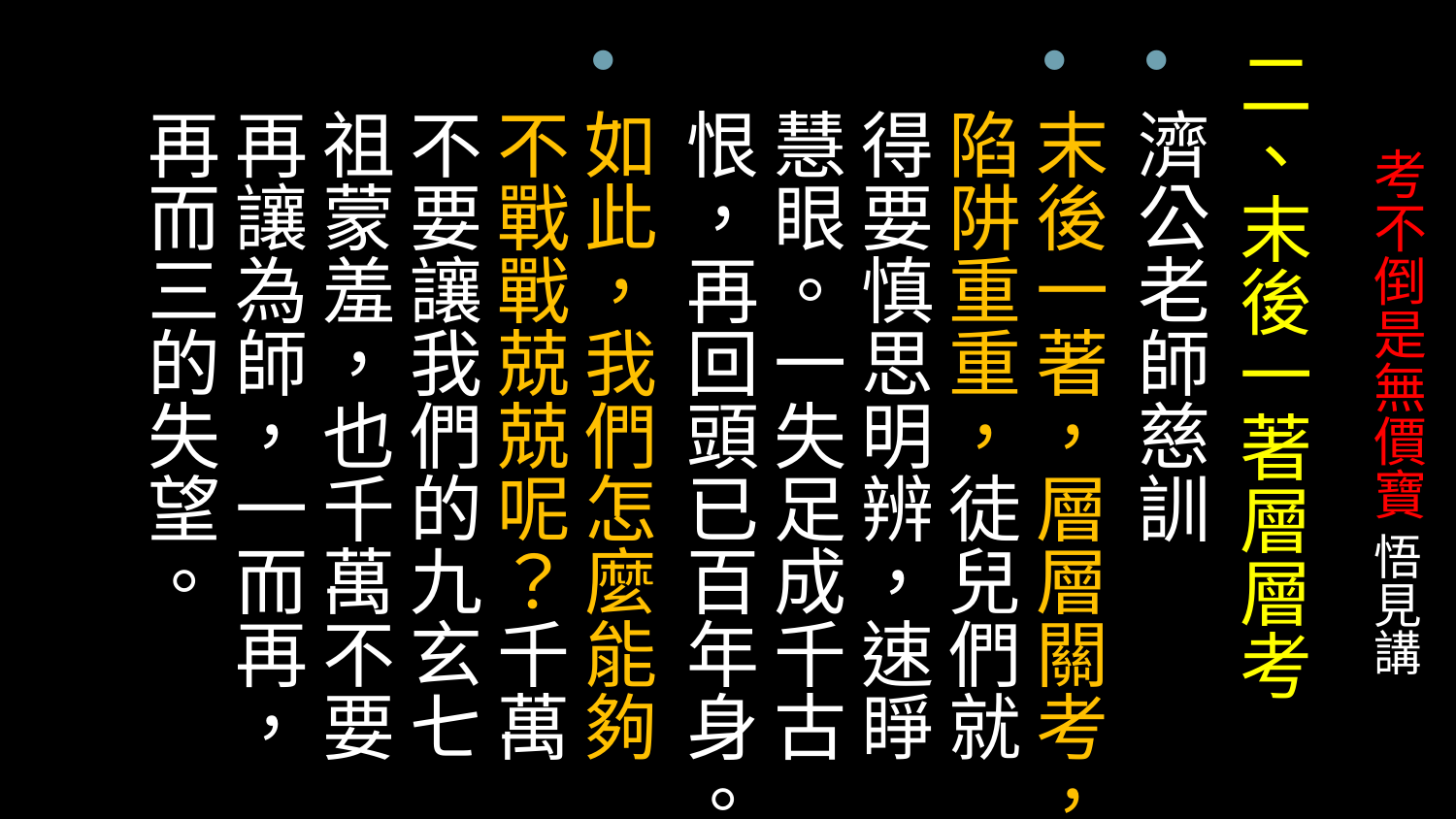

二、末後一著層層考
濟公老師慈訓
末後一著，層層關考，陷阱重重，徒兒們就得要慎思明辨，速睜慧眼。一失足成千古恨，再回頭已百年身。
如此，我們怎麼能夠不戰戰兢兢呢？千萬不要讓我們的九玄七祖蒙羞，也千萬不要再讓為師，一而再，再而三的失望。

# 考不倒是無價寶 悟見講